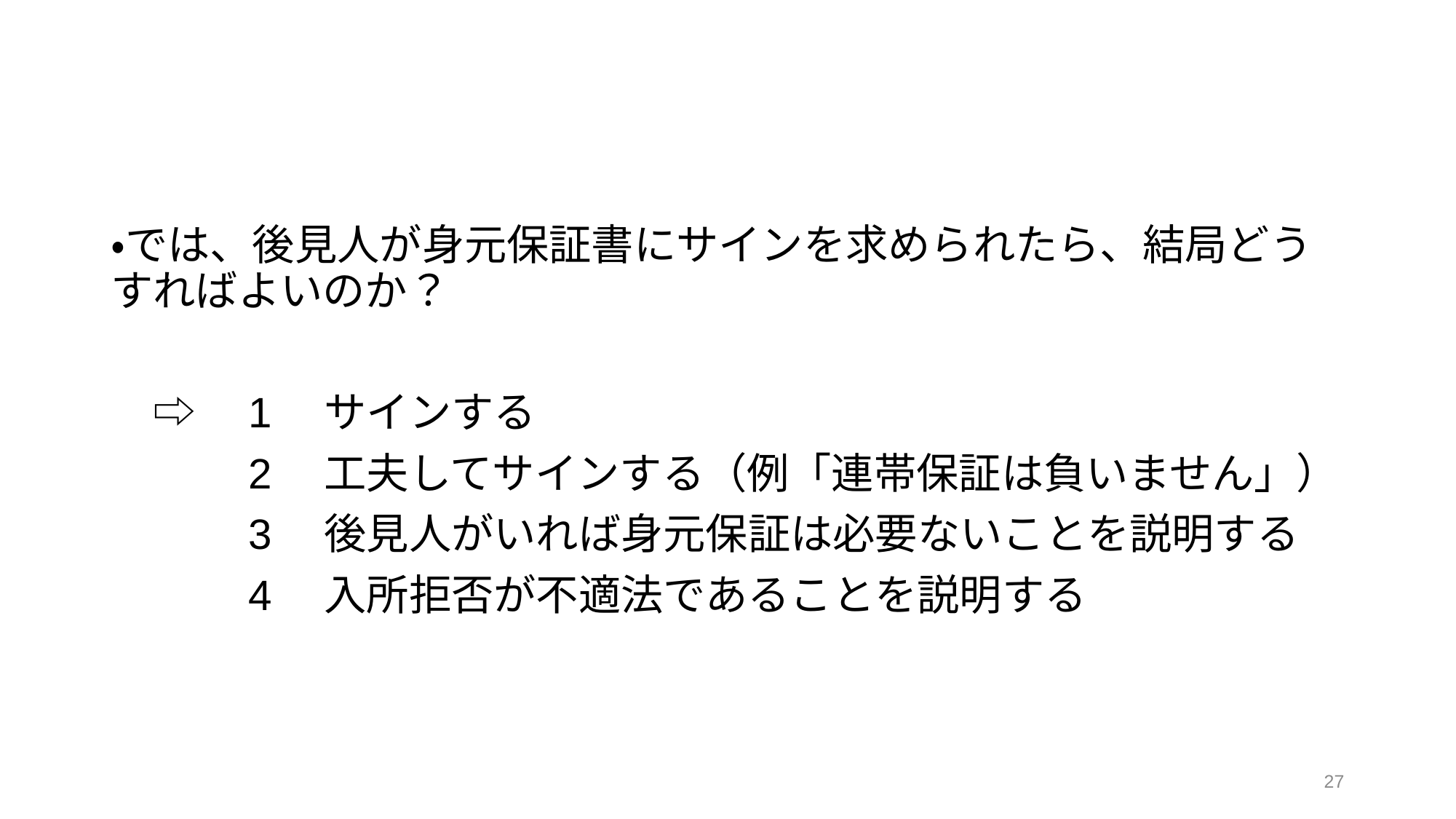

#
・では、後見人が身元保証書にサインを求められたら、結局どうすればよいのか？

　⇨　1　サインする
　　　2　工夫してサインする（例「連帯保証は負いません」）
　　　3　後見人がいれば身元保証は必要ないことを説明する
　　　4　入所拒否が不適法であることを説明する

27